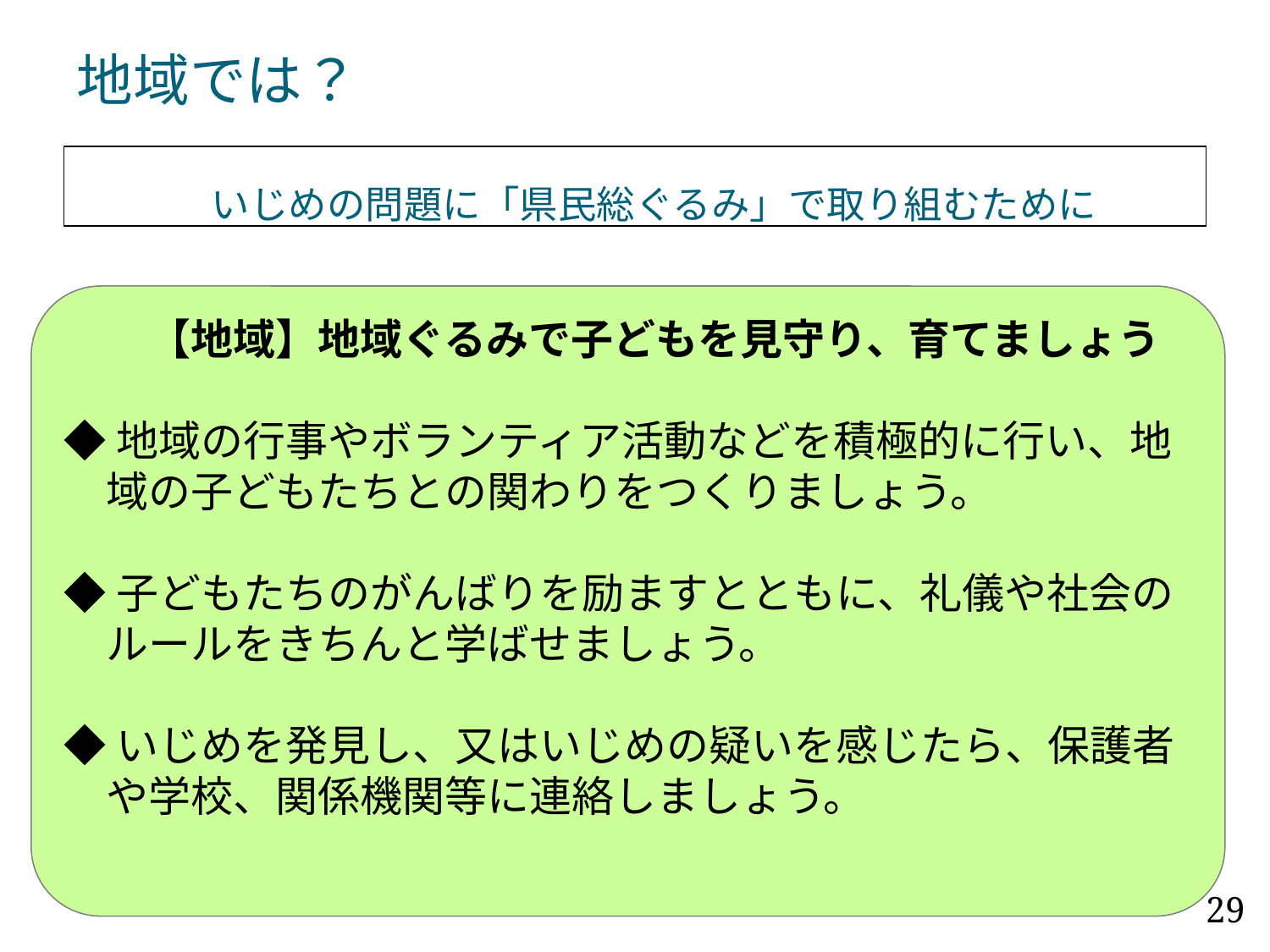

地域では？
# いじめの問題に「県民総ぐるみ」で取り組むために
　　【地域】地域ぐるみで子どもを見守り、育てましょう

◆地域の行事やボランティア活動などを積極的に行い、地
　域の子どもたちとの関わりをつくりましょう。

◆子どもたちのがんばりを励ますとともに、礼儀や社会の
　ルールをきちんと学ばせましょう。

◆いじめを発見し、又はいじめの疑いを感じたら、保護者
　や学校、関係機関等に連絡しましょう。

29